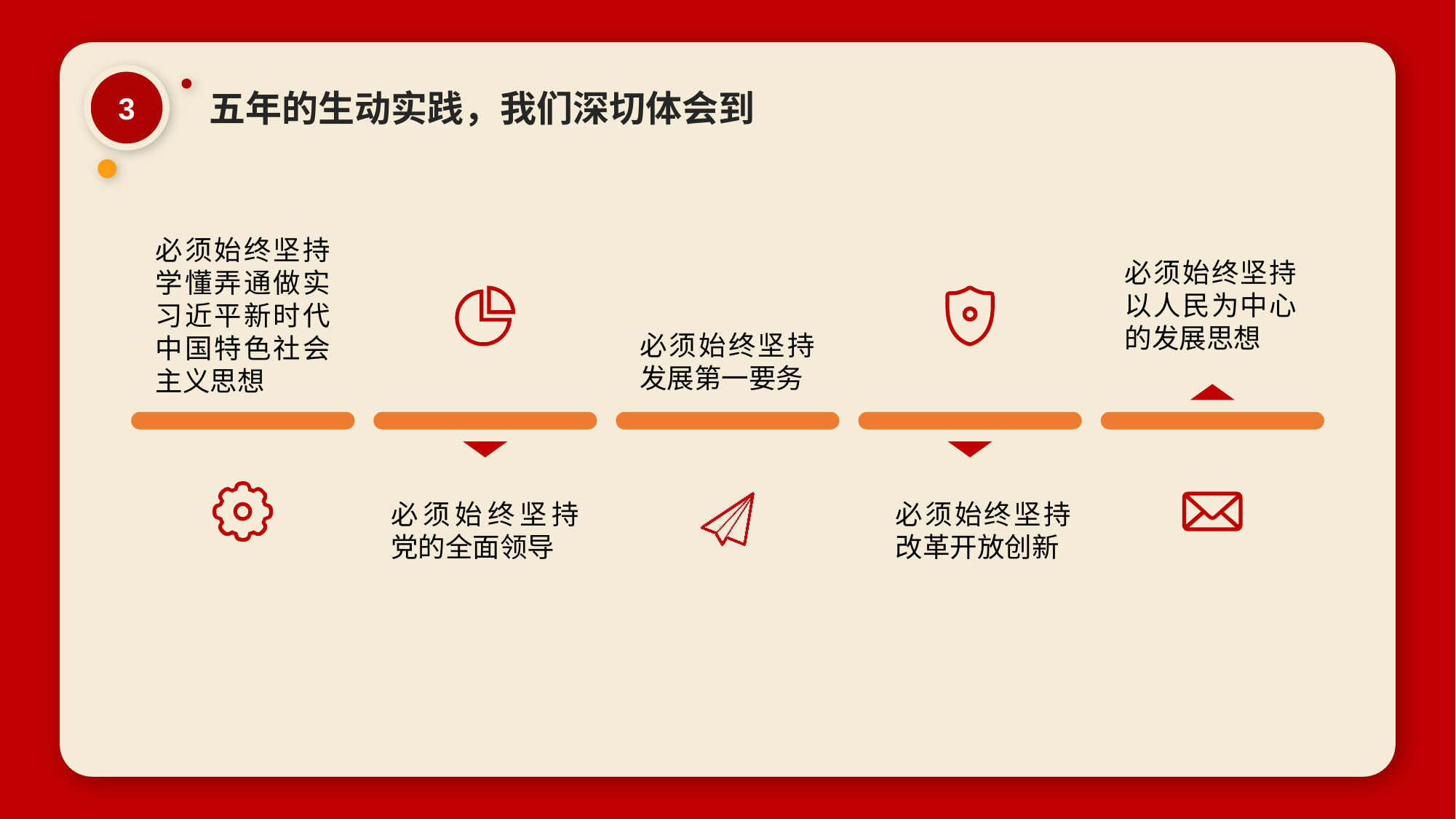

3
五年的生动实践，我们深切体会到
必须始终坚持学懂弄通做实习近平新时代中国特色社会主义思想

必须始终坚持以人民为中心的发展思想

必须始终坚持发展第一要务

必须始终坚持党的全面领导
必须始终坚持改革开放创新